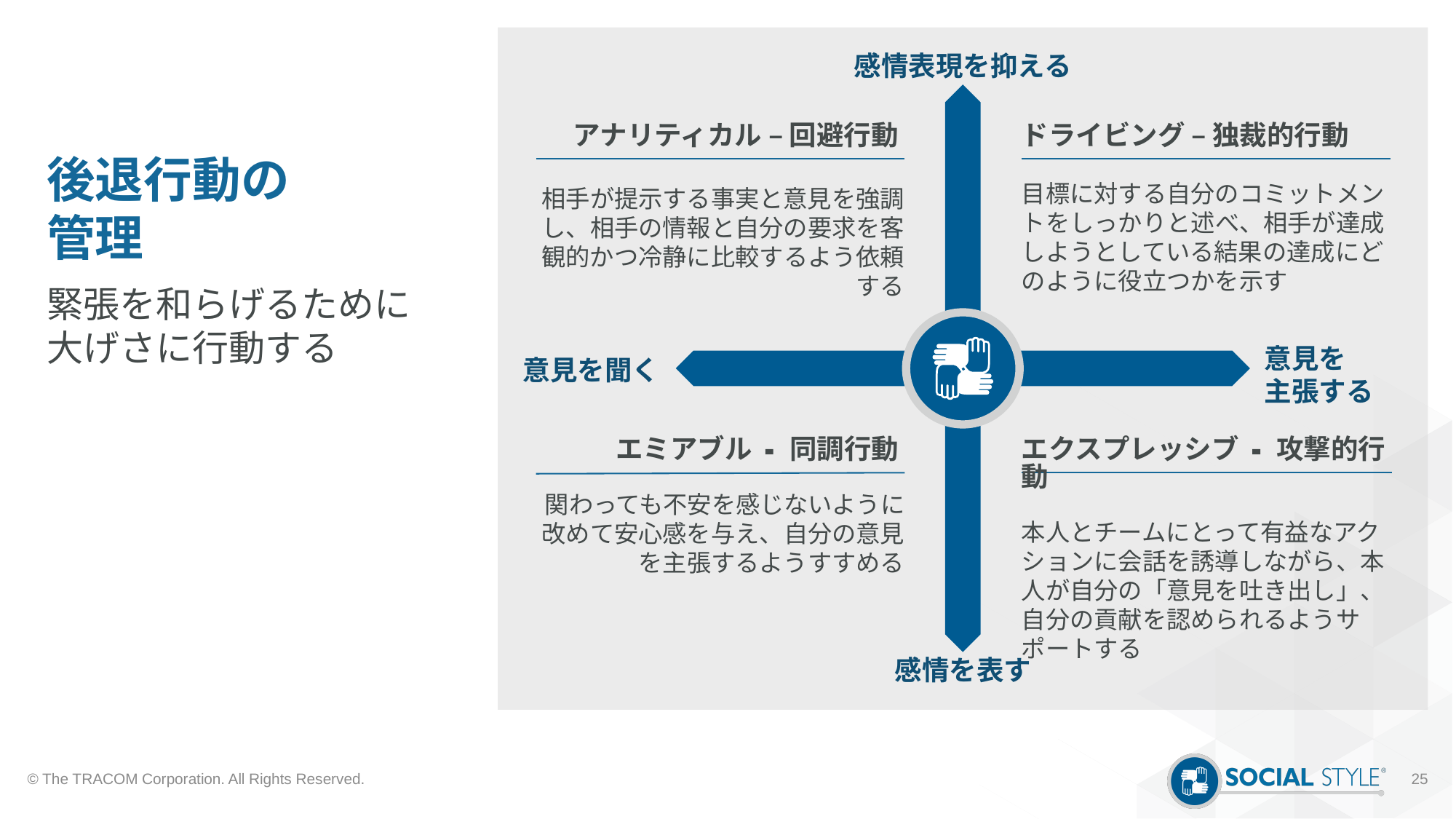

# 後退行動の 管理

感情表現を抑える

アナリティカル – 回避行動
相手が提示する事実と意見を強調し、相手の情報と自分の要求を客観的かつ冷静に比較するよう依頼する

ドライビング – 独裁的行動

目標に対する自分のコミットメントをしっかりと述べ、相手が達成しようとしている結果の達成にどのように役立つかを示す
緊張を和らげるために
大げさに行動する
意見を
主張する
意見を聞く
エミアブル - 同調行動

関わっても不安を感じないように改めて安心感を与え、自分の意見を主張するようすすめる

エクスプレッシブ - 攻撃的行動

本人とチームにとって有益なアクションに会話を誘導しながら、本人が自分の「意見を吐き出し」、自分の貢献を認められるようサポートする
感情を表す
© The TRACOM Corporation. All Rights Reserved.
25